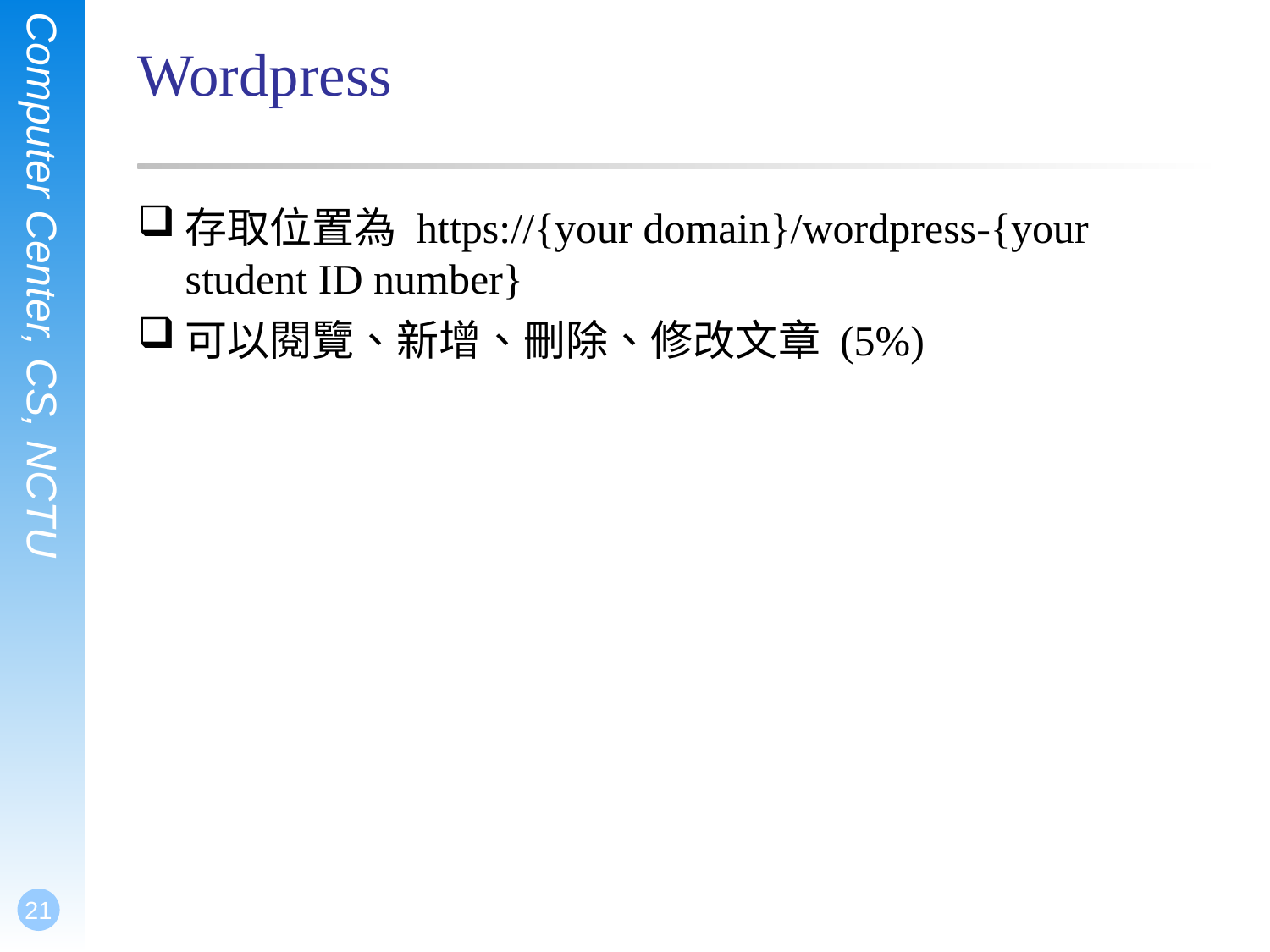

# Wordpress
存取位置為 https://{your domain}/wordpress-{your student ID number}
可以閱覽、新增、刪除、修改文章 (5%)